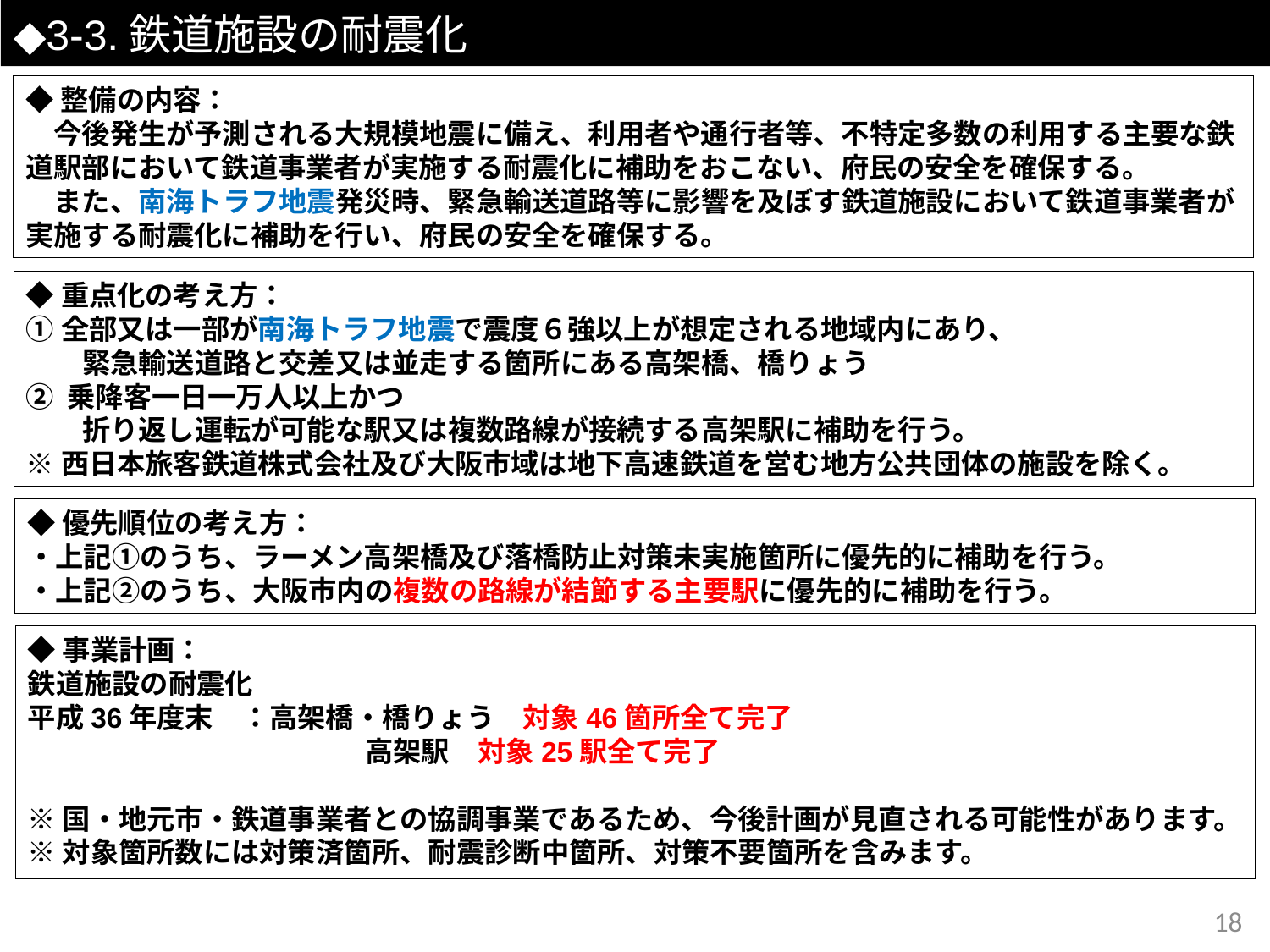

# ◆3-3.鉄道施設の耐震化
◆整備の内容：
　今後発生が予測される大規模地震に備え、利用者や通行者等、不特定多数の利用する主要な鉄道駅部において鉄道事業者が実施する耐震化に補助をおこない、府民の安全を確保する。
　また、南海トラフ地震発災時、緊急輸送道路等に影響を及ぼす鉄道施設において鉄道事業者が実施する耐震化に補助を行い、府民の安全を確保する。
◆重点化の考え方：
①全部又は一部が南海トラフ地震で震度６強以上が想定される地域内にあり、
　　緊急輸送道路と交差又は並走する箇所にある高架橋、橋りょう
② 乗降客一日一万人以上かつ
　　折り返し運転が可能な駅又は複数路線が接続する高架駅に補助を行う。
※西日本旅客鉄道株式会社及び大阪市域は地下高速鉄道を営む地方公共団体の施設を除く。
◆優先順位の考え方：
・上記①のうち、ラーメン高架橋及び落橋防止対策未実施箇所に優先的に補助を行う。
・上記②のうち、大阪市内の複数の路線が結節する主要駅に優先的に補助を行う。
◆事業計画：
鉄道施設の耐震化
平成36年度末　：高架橋・橋りょう　対象46箇所全て完了
　　　　　　　　　　　　高架駅　対象25駅全て完了

※国・地元市・鉄道事業者との協調事業であるため、今後計画が見直される可能性があります。
※対象箇所数には対策済箇所、耐震診断中箇所、対策不要箇所を含みます。
18